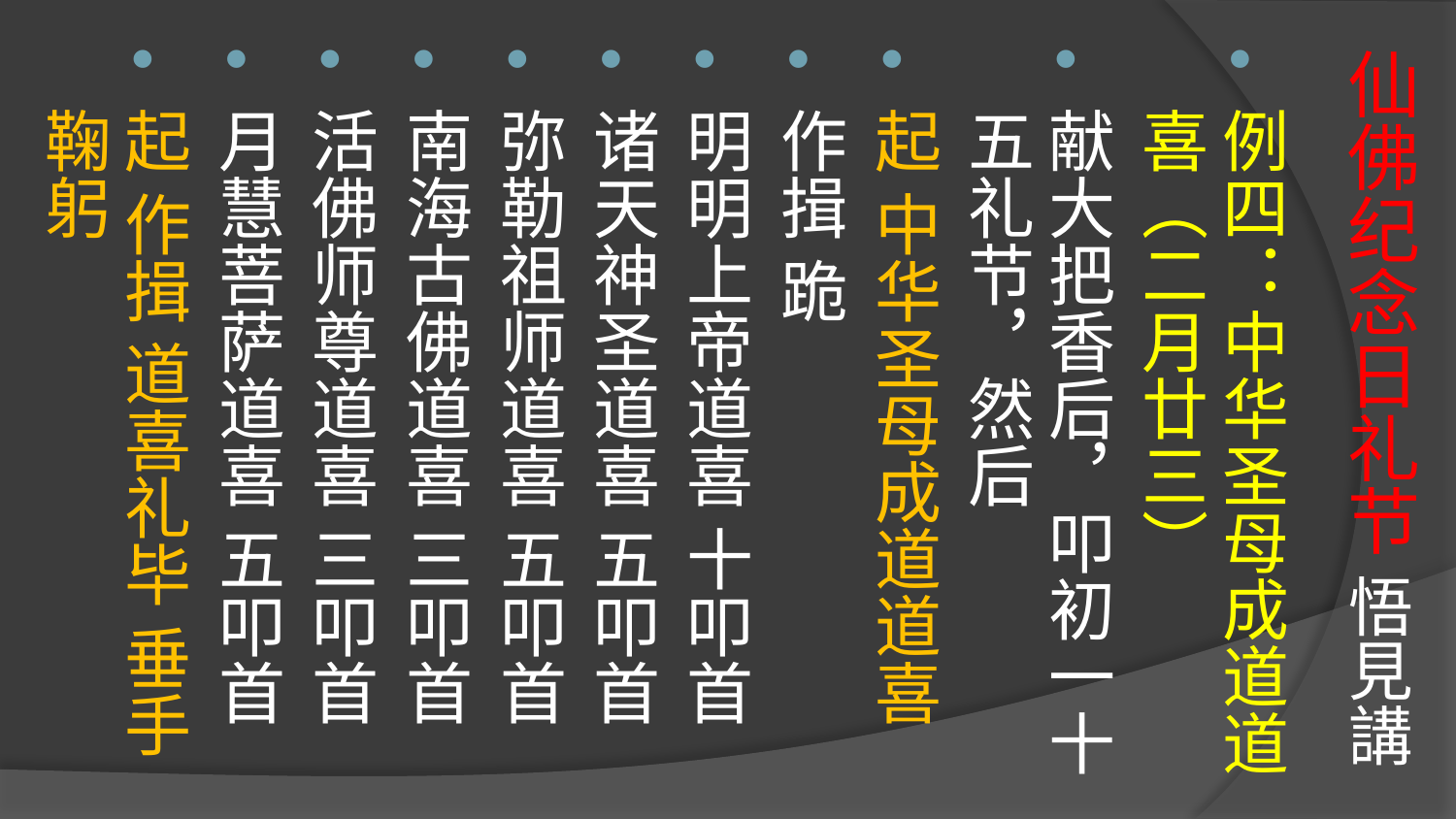

# 仙佛纪念日礼节 悟見講
例四：中华圣母成道道喜（二月廿三）
献大把香后，叩初一十五礼节，然后
起 中华圣母成道道喜
作揖 跪
明明上帝道喜 十叩首
诸天神圣道喜 五叩首
弥勒祖师道喜 五叩首
南海古佛道喜 三叩首
活佛师尊道喜 三叩首
月慧菩萨道喜 五叩首
起 作揖 道喜礼毕 垂手鞠躬